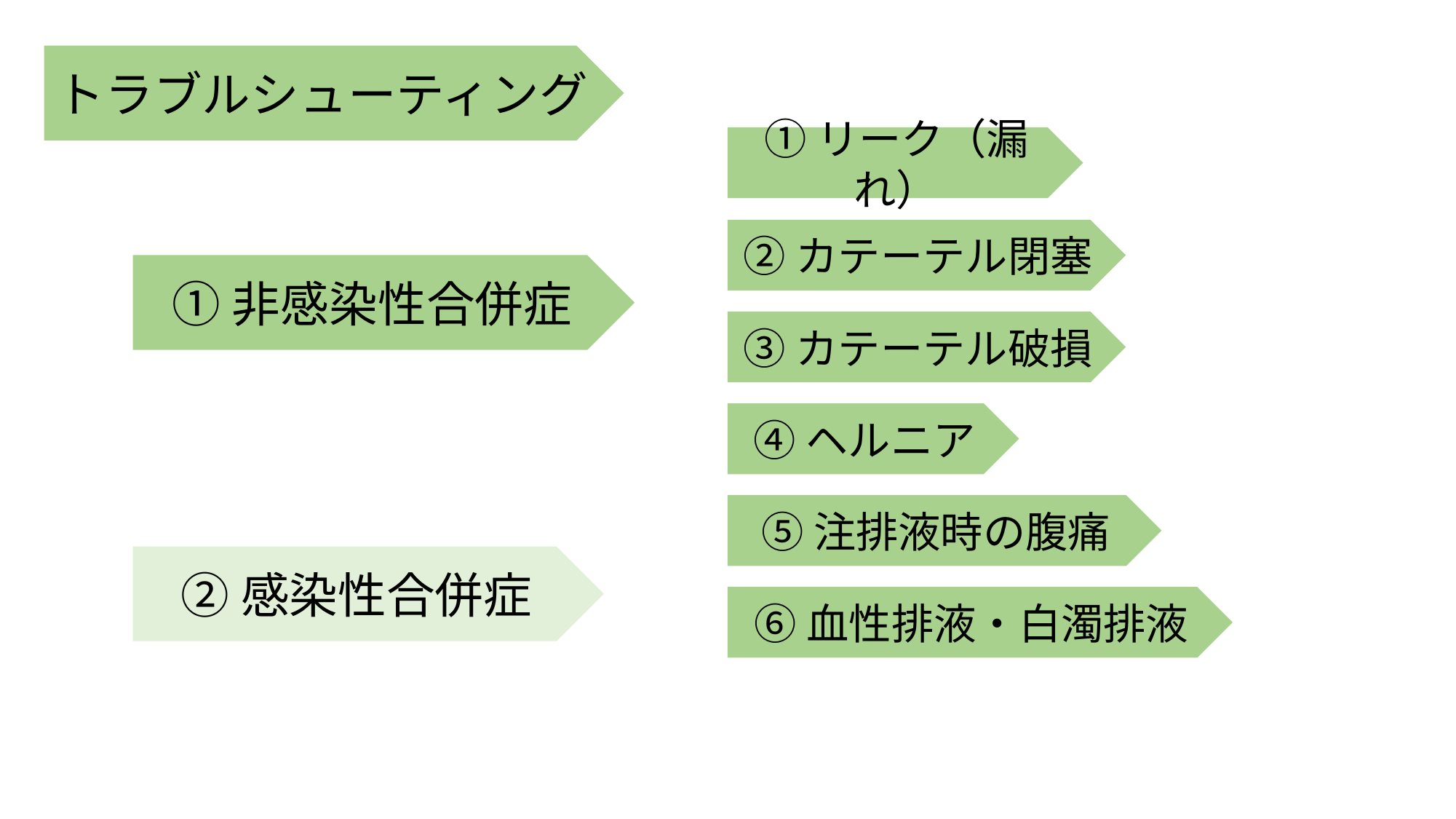

トラブルシューティング
①リーク（漏れ）
②カテーテル閉塞
①非感染性合併症
③カテーテル破損
④ヘルニア
⑤注排液時の腹痛
②感染性合併症
⑥血性排液・白濁排液